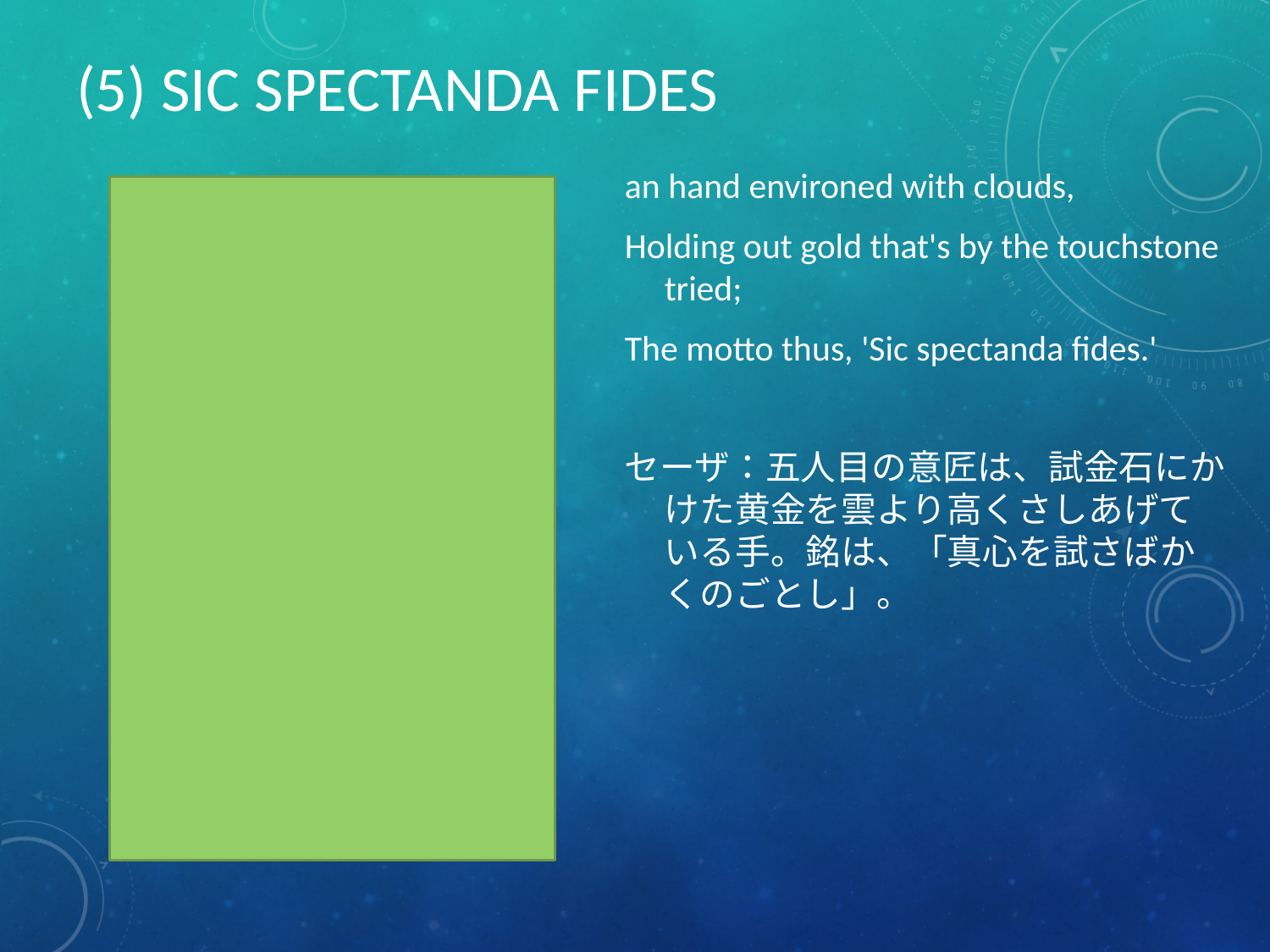

# (5) SIC SPECTANDA FIDES
an hand environed with clouds,
Holding out gold that's by the touchstone tried;
The motto thus, 'Sic spectanda fides.'

セーザ：五人目の意匠は、試金石にかけた黄金を雲より高くさしあげている手。銘は、「真心を試さばかくのごとし」。